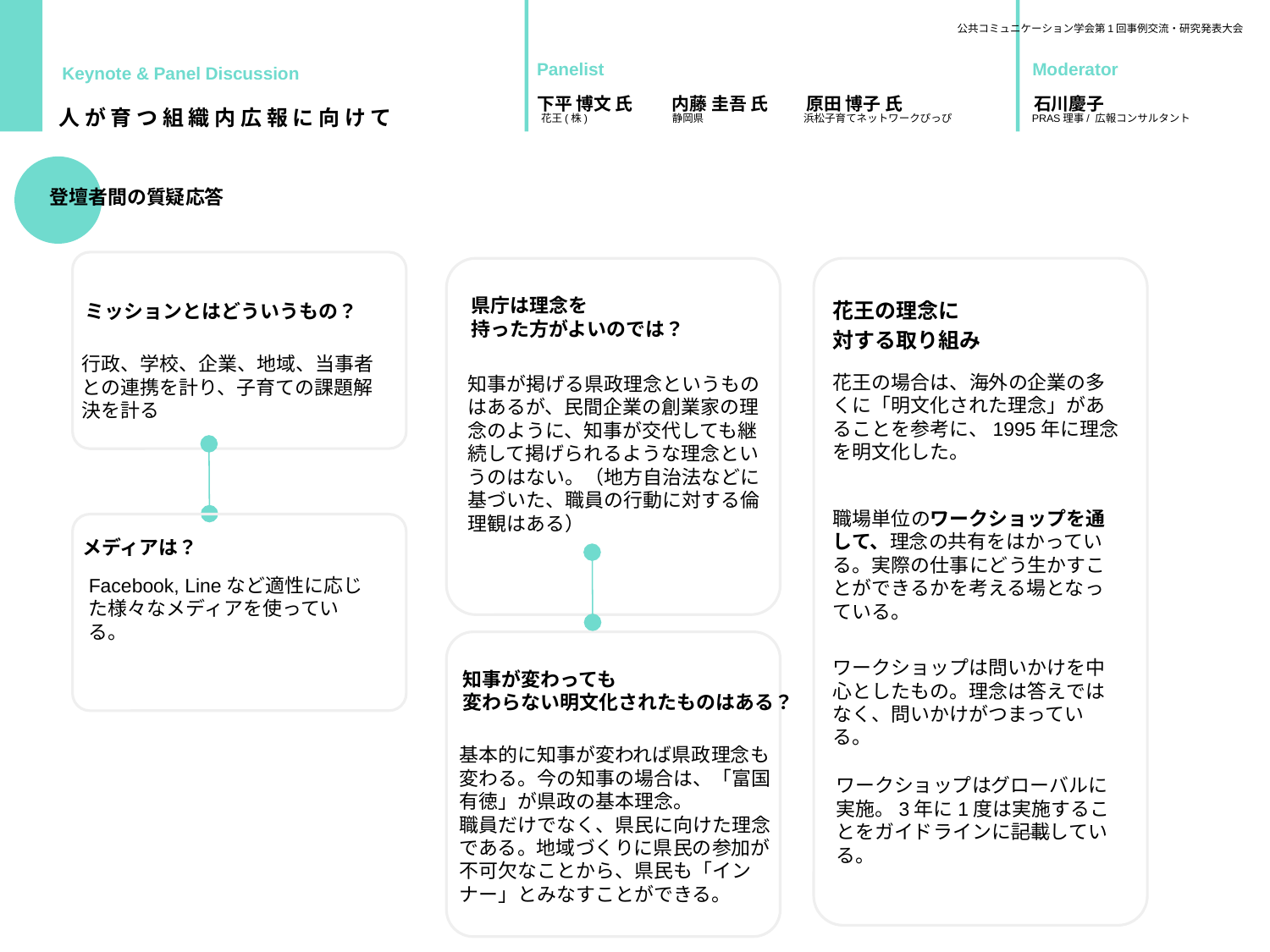

公共コミュニケーション学会第1回事例交流・研究発表大会
Panelist
Moderator
Keynote & Panel Discussion
下平 博文 氏
内藤 圭吾 氏
原田 博子 氏
石川慶子
人 が 育 つ 組 織 内 広 報 に 向 け て
花王(株)
静岡県
浜松子育てネットワークぴっぴ
PRAS理事/ 広報コンサルタント

登壇者間の質疑応答

県庁は理念を
持った方がよいのでは？
ミッションとはどういうもの？
花王の理念に
対する取り組み
行政、学校、企業、地域、当事者との連携を計り、子育ての課題解決を計る
花王の場合は、海外の企業の多くに「明文化された理念」があることを参考に、1995年に理念を明文化した。
知事が掲げる県政理念というものはあるが、民間企業の創業家の理念のように、知事が交代しても継続して掲げられるような理念というのはない。（地方自治法などに基づいた、職員の行動に対する倫理観はある）
職場単位のワークショップを通して、理念の共有をはかっている。実際の仕事にどう生かすことができるかを考える場となっている。

メディアは？
Facebook, Lineなど適性に応じた様々なメディアを使っている。

ワークショップは問いかけを中心としたもの。理念は答えではなく、問いかけがつまっている。
知事が変わっても
変わらない明文化されたものはある？
基本的に知事が変われば県政理念も変わる。今の知事の場合は、「富国有徳」が県政の基本理念。
職員だけでなく、県民に向けた理念である。地域づくりに県民の参加が不可欠なことから、県民も「インナー」とみなすことができる。
ワークショップはグローバルに実施。3年に1度は実施することをガイドラインに記載している。